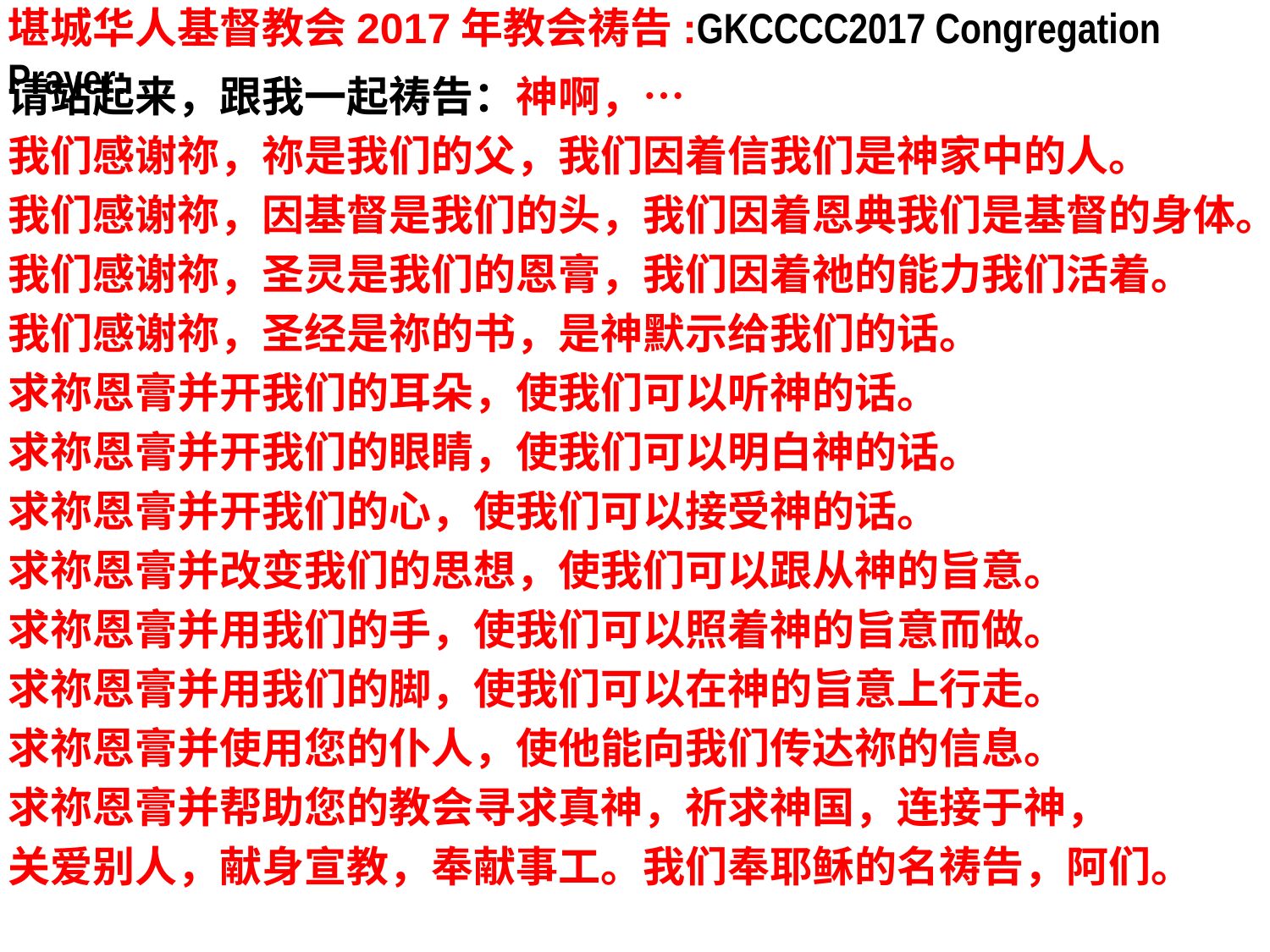

堪城华人基督教会2017年教会祷告:GKCCCC2017 Congregation Prayer:
请站起来，跟我一起祷告：神啊，…
我们感谢祢，祢是我们的父，我们因着信我们是神家中的人。
我们感谢祢，因基督是我们的头，我们因着恩典我们是基督的身体。
我们感谢祢，圣灵是我们的恩膏，我们因着祂的能力我们活着。
我们感谢祢，圣经是祢的书，是神默示给我们的话。
求祢恩膏并开我们的耳朵，使我们可以听神的话。
求祢恩膏并开我们的眼睛，使我们可以明白神的话。
求祢恩膏并开我们的心，使我们可以接受神的话。
求祢恩膏并改变我们的思想，使我们可以跟从神的旨意。
求祢恩膏并用我们的手，使我们可以照着神的旨意而做。
求祢恩膏并用我们的脚，使我们可以在神的旨意上行走。
求祢恩膏并使用您的仆人，使他能向我们传达祢的信息。
求祢恩膏并帮助您的教会寻求真神，祈求神国，连接于神，
关爱别人，献身宣教，奉献事工。我们奉耶稣的名祷告，阿们。